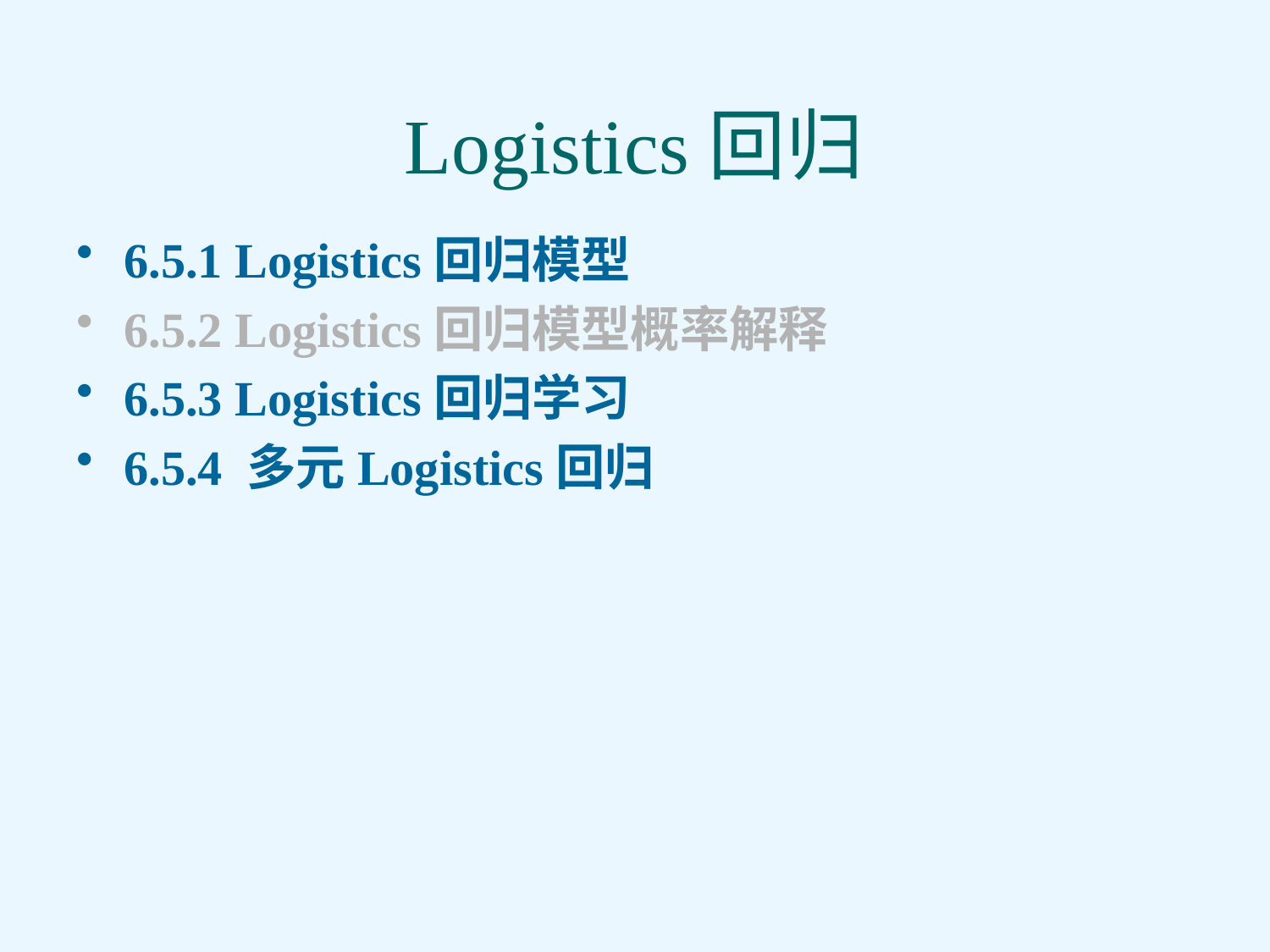

# Logistics回归
6.5.1 Logistics回归模型
6.5.2 Logistics回归模型概率解释
6.5.3 Logistics回归学习
6.5.4 多元Logistics回归